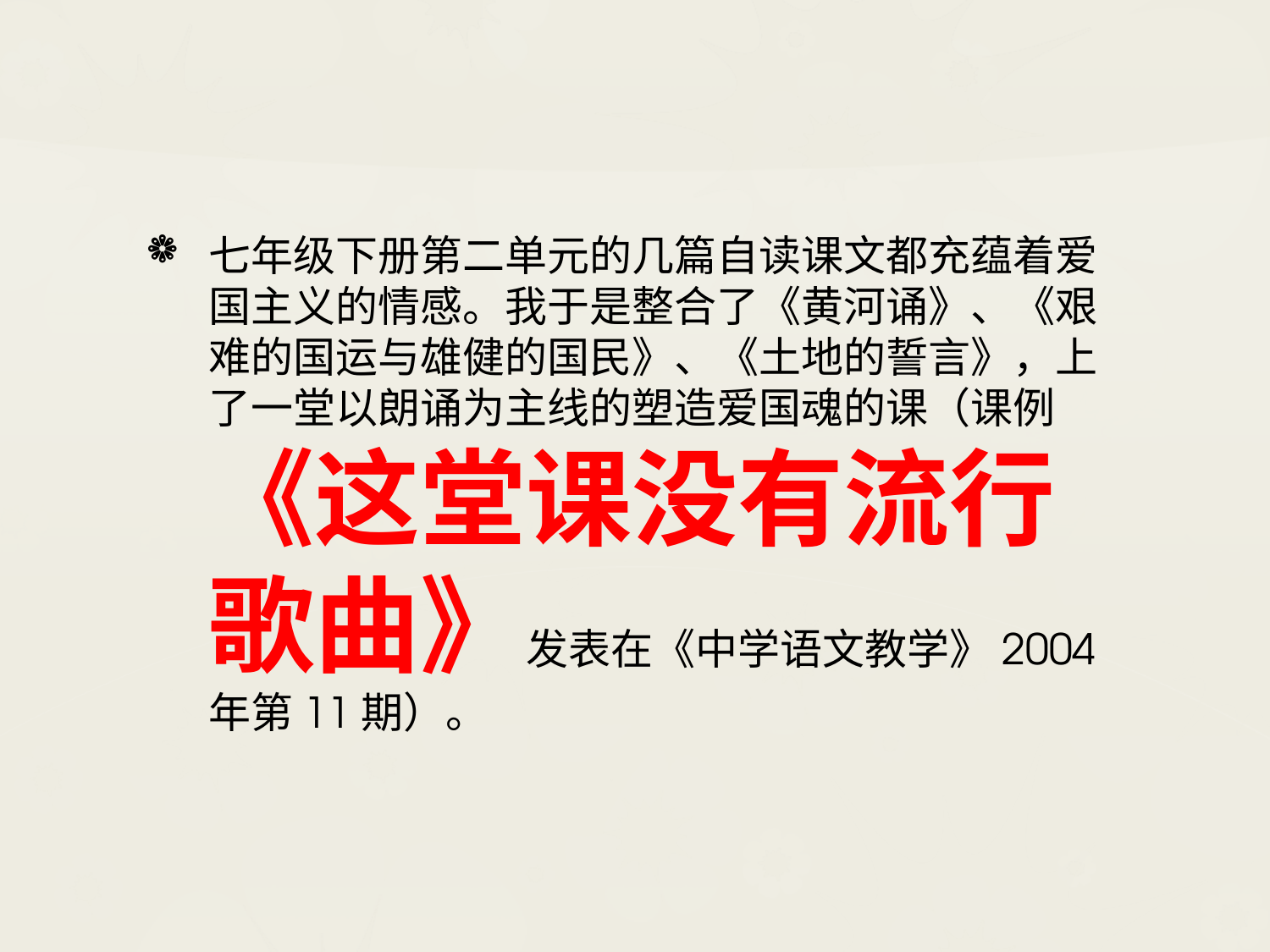

#
七年级下册第二单元的几篇自读课文都充蕴着爱国主义的情感。我于是整合了《黄河诵》、《艰难的国运与雄健的国民》、《土地的誓言》，上了一堂以朗诵为主线的塑造爱国魂的课（课例《这堂课没有流行歌曲》发表在《中学语文教学》2004年第11期）。